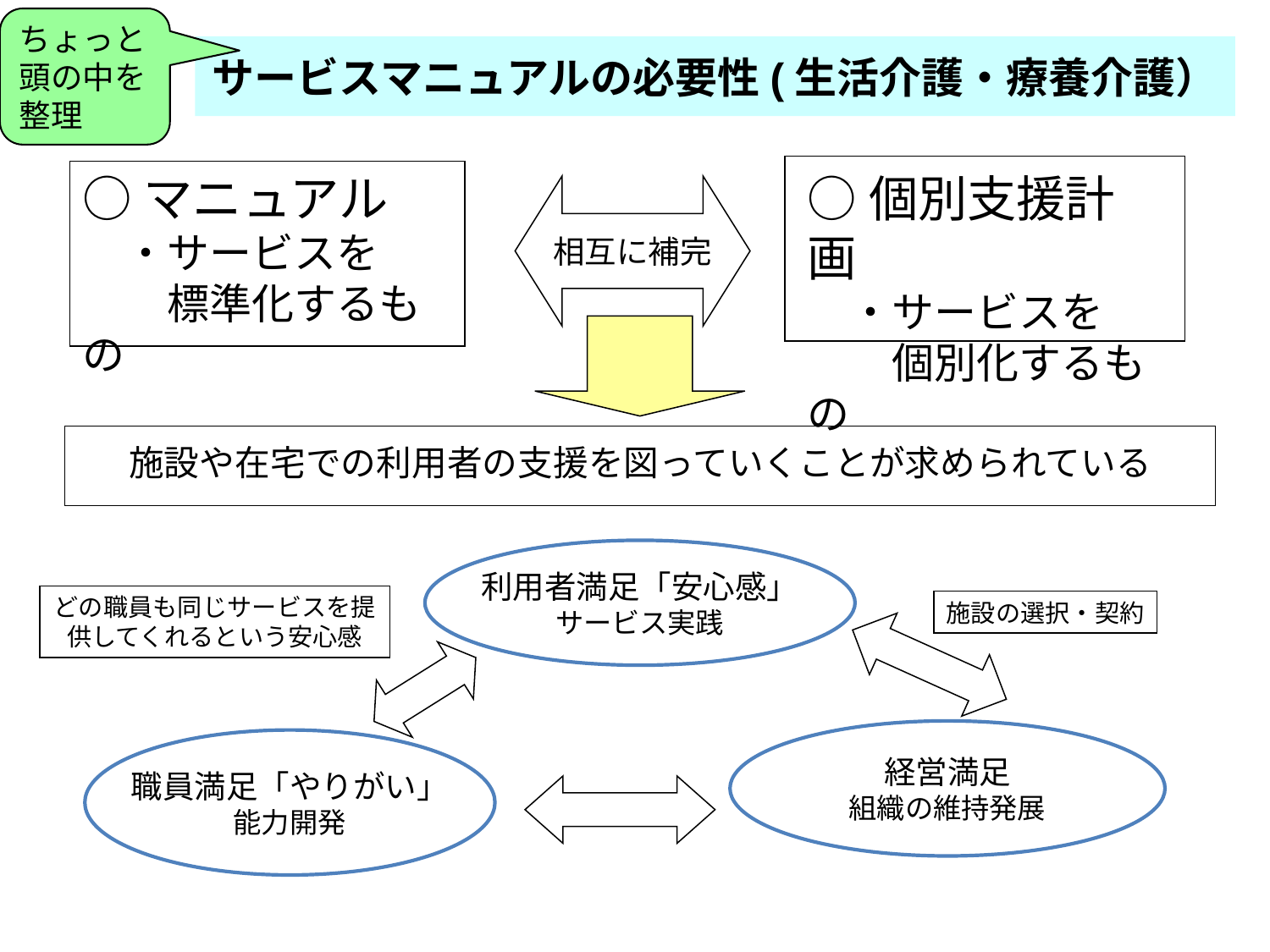

ちょっと頭の中を整理
# サービスマニュアルの必要性(生活介護・療養介護）

○マニュアル
　・サービスを
　　標準化するもの
○個別支援計画
　・サービスを
　　個別化するもの
相互に補完

施設や在宅での利用者の支援を図っていくことが求められている
利用者満足「安心感」
サービス実践
どの職員も同じサービスを提供してくれるという安心感
施設の選択・契約

経営満足
組織の維持発展
職員満足「やりがい」
能力開発